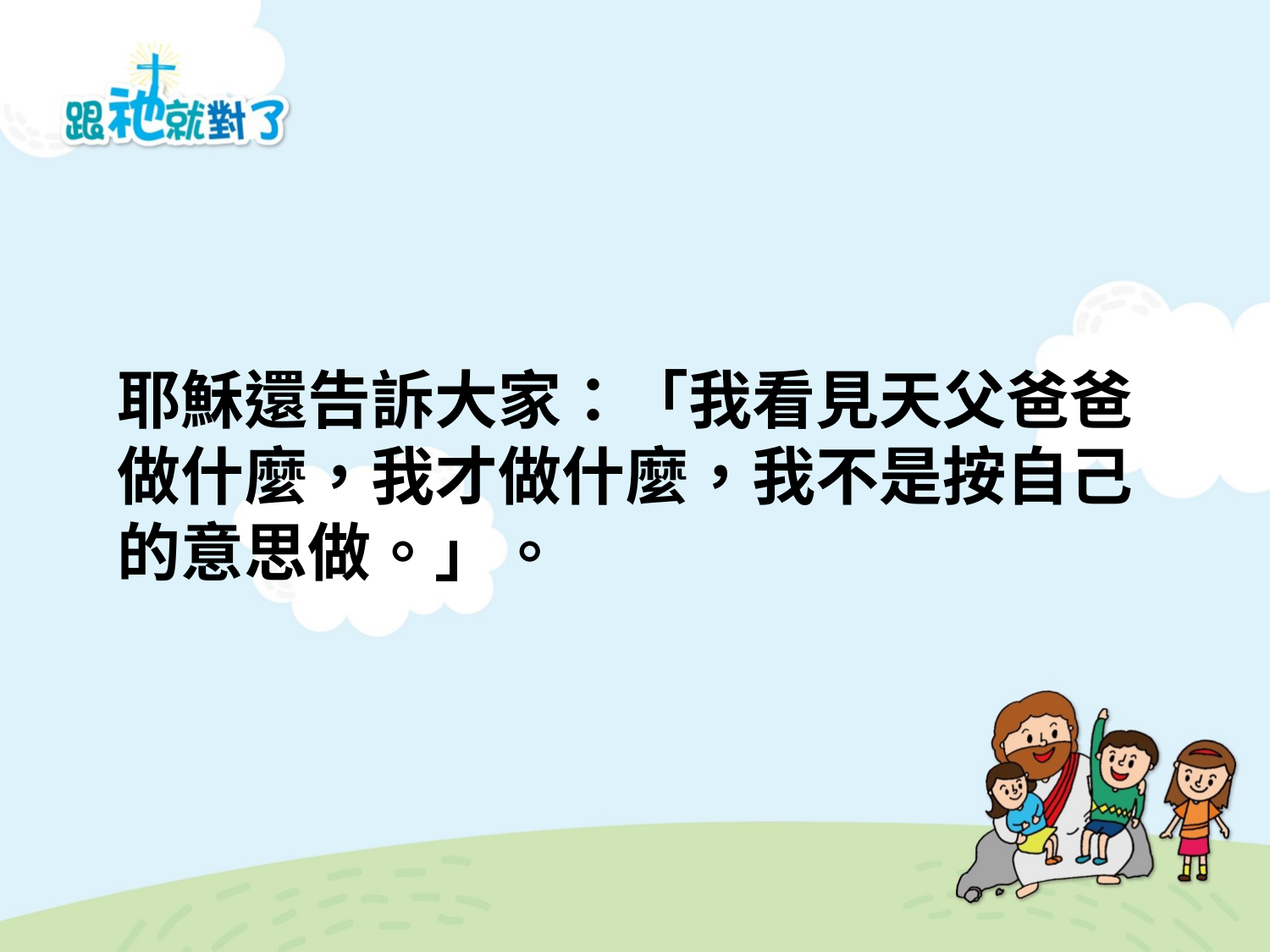

耶穌還告訴大家：「我看見天父爸爸做什麼，我才做什麼，我不是按自己的意思做。」。